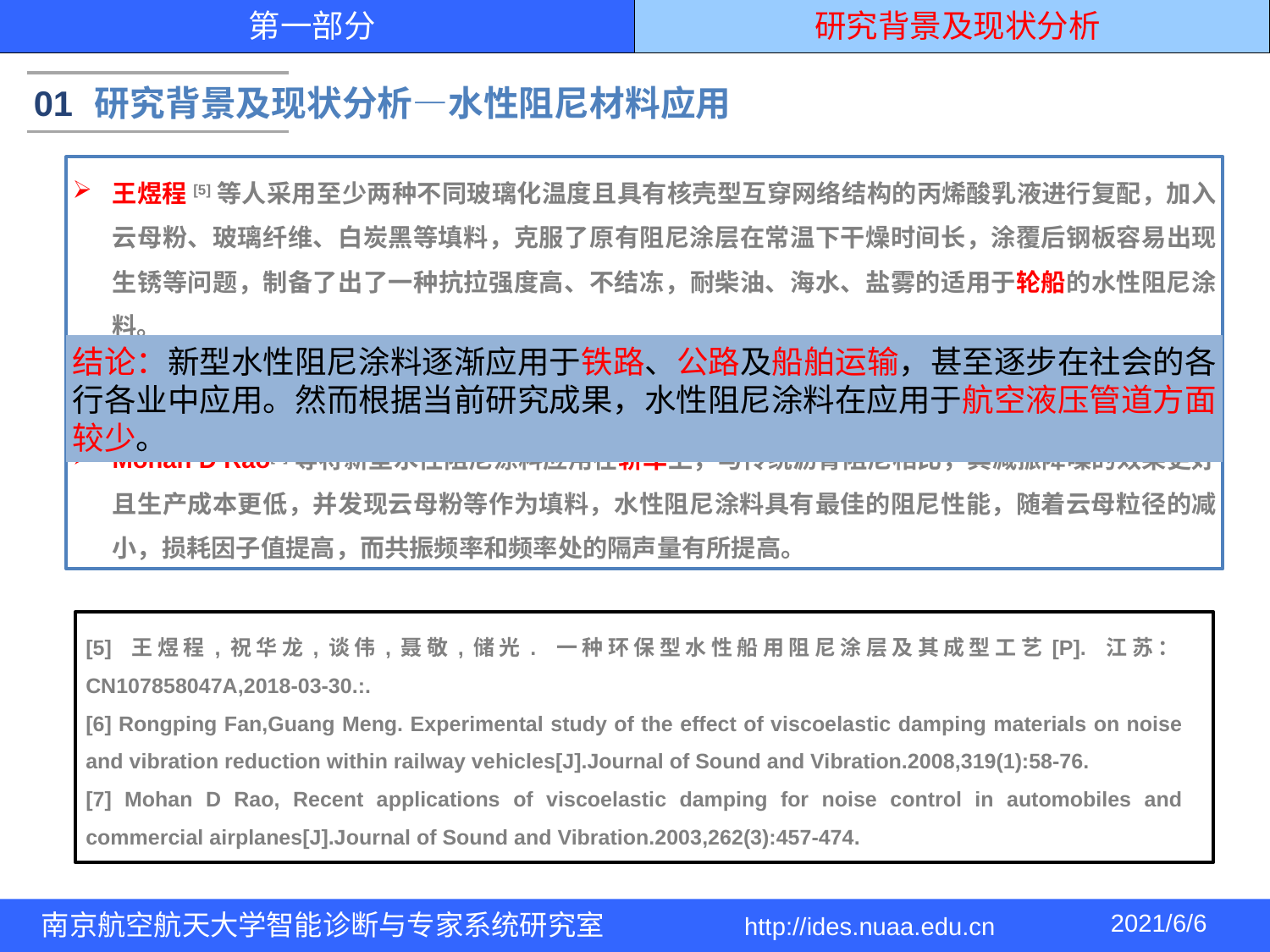

第一部分
研究背景及现状分析
01
研究背景及现状分析—水性阻尼材料应用
王煜程[5]等人采用至少两种不同玻璃化温度且具有核壳型互穿网络结构的丙烯酸乳液进行复配，加入云母粉、玻璃纤维、白炭黑等填料，克服了原有阻尼涂层在常温下干燥时间长，涂覆后钢板容易出现生锈等问题，制备了出了一种抗拉强度高、不结冻，耐柴油、海水、盐雾的适用于轮船的水性阻尼涂料。
Rongping Fan[6]将普通阻尼涂料和高性能水性阻尼涂料喷涂于铁路客舱车体金属壳体整个内表面，发现在未改变车体结构的情况下，采用水性阻尼涂料的降噪效果最为明显。
Mohan D Rao[7]等将新型水性阻尼涂料应用在轿车上，与传统沥青阻尼相比，其减振降噪的效果更好且生产成本更低，并发现云母粉等作为填料，水性阻尼涂料具有最佳的阻尼性能，随着云母粒径的减小，损耗因子值提高，而共振频率和频率处的隔声量有所提高。
结论：新型水性阻尼涂料逐渐应用于铁路、公路及船舶运输，甚至逐步在社会的各行各业中应用。然而根据当前研究成果，水性阻尼涂料在应用于航空液压管道方面较少。

[5] 王煜程,祝华龙,谈伟,聂敬,储光. 一种环保型水性船用阻尼涂层及其成型工艺[P]. 江苏：CN107858047A,2018-03-30.:.
[6] Rongping Fan,Guang Meng. Experimental study of the effect of viscoelastic damping materials on noise and vibration reduction within railway vehicles[J].Journal of Sound and Vibration.2008,319(1):58-76.
[7] Mohan D Rao, Recent applications of viscoelastic damping for noise control in automobiles and commercial airplanes[J].Journal of Sound and Vibration.2003,262(3):457-474.
2021/6/6
南京航空航天大学智能诊断与专家系统研究室                 http://ides.nuaa.edu.cn